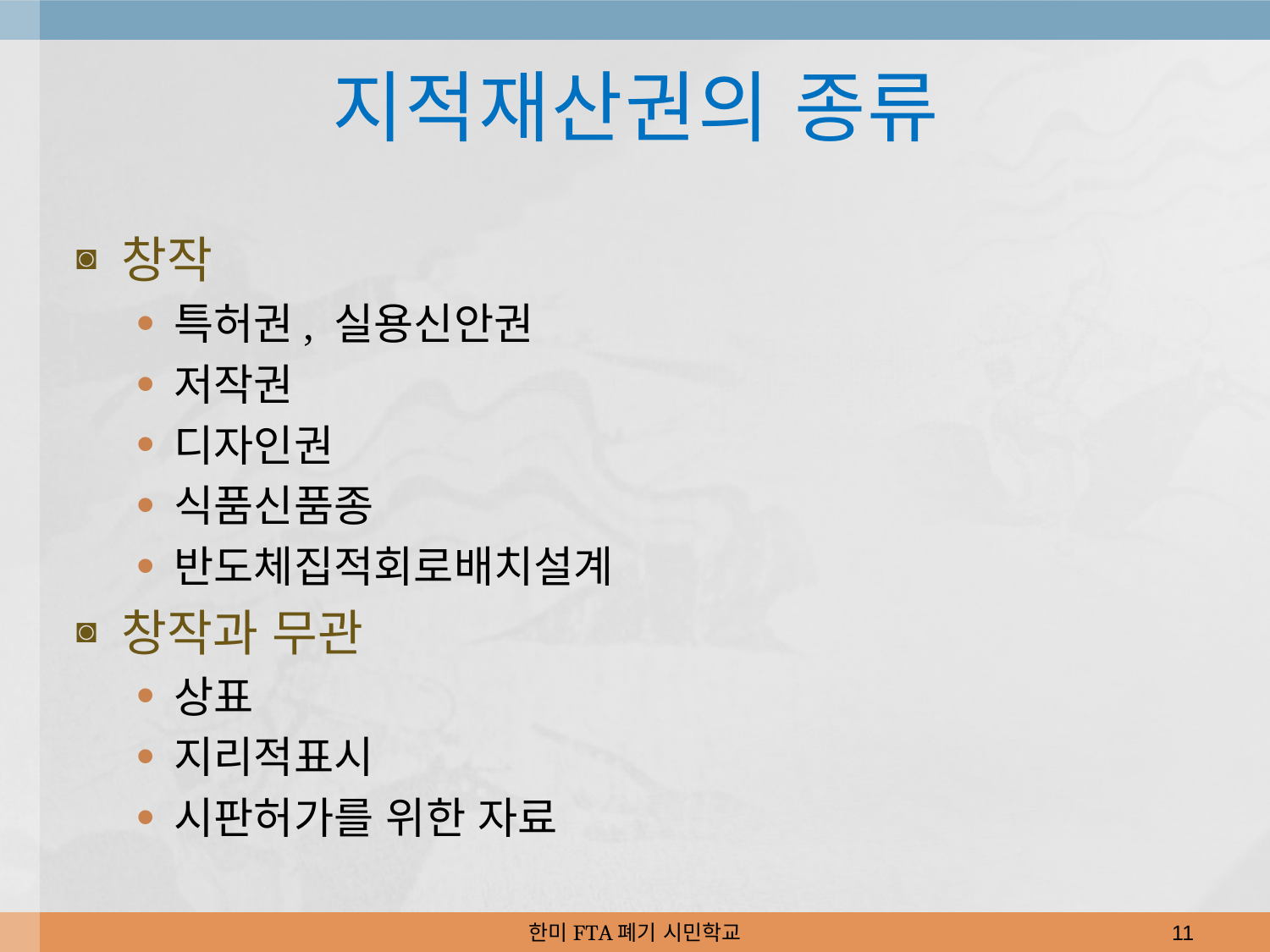

# 지적재산권의 종류
창작
특허권, 실용신안권
저작권
디자인권
식품신품종
반도체집적회로배치설계
창작과 무관
상표
지리적표시
시판허가를 위한 자료
한미FTA폐기 시민학교
11